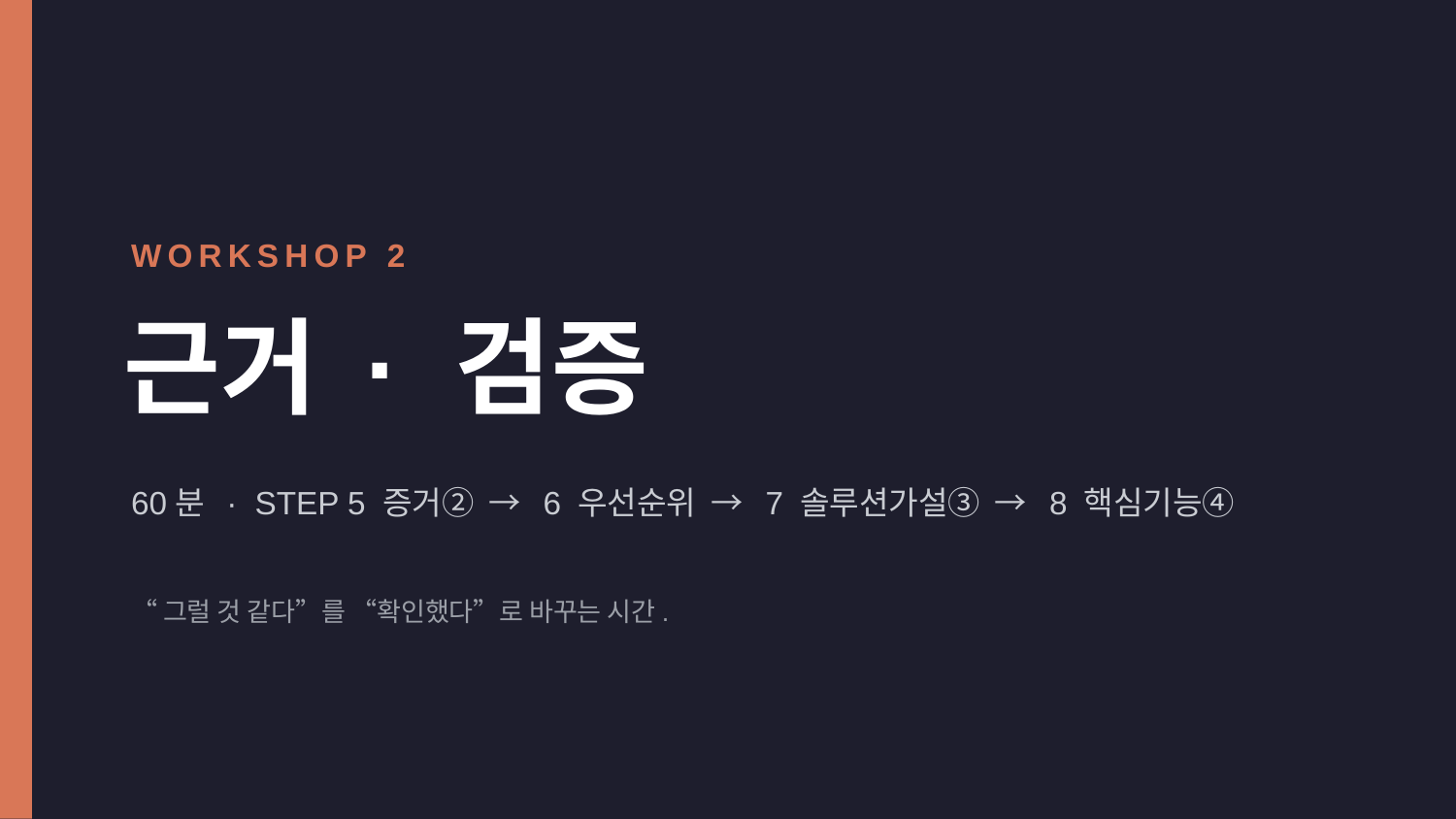

WORKSHOP 2
근거 · 검증
60분  ·  STEP 5 증거②  →  6 우선순위  →  7 솔루션가설③  →  8 핵심기능④
“그럴 것 같다”를 “확인했다”로 바꾸는 시간.